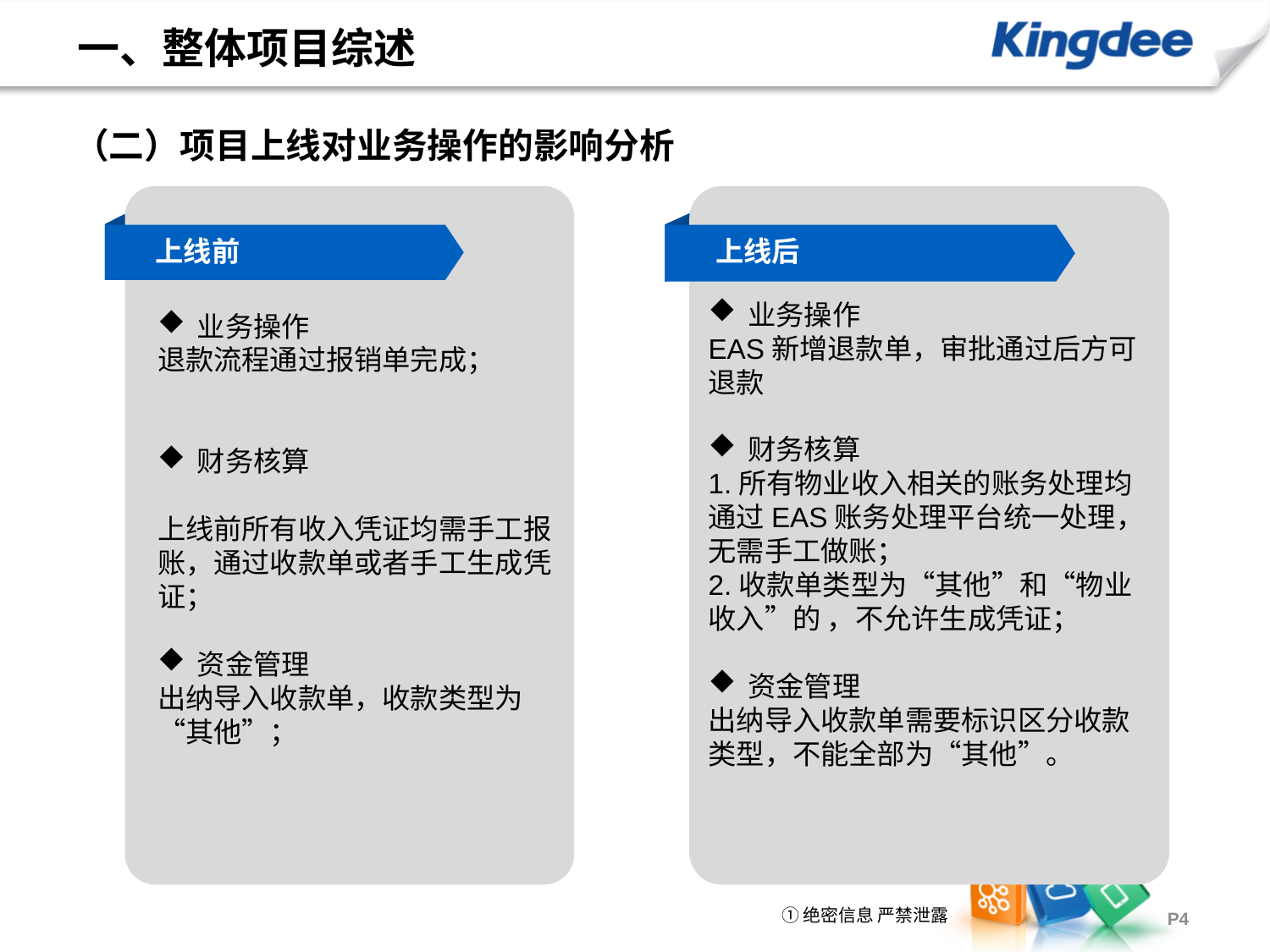

一、整体项目综述
（二）项目上线对业务操作的影响分析

上线前
上线后

业务操作
EAS新增退款单，审批通过后方可退款

财务核算
1.所有物业收入相关的账务处理均通过EAS账务处理平台统一处理，无需手工做账；
2.收款单类型为“其他”和“物业收入”的 ，不允许生成凭证；

资金管理
出纳导入收款单需要标识区分收款类型，不能全部为“其他”。
业务操作
退款流程通过报销单完成；

财务核算

上线前所有收入凭证均需手工报账，通过收款单或者手工生成凭证；

资金管理
出纳导入收款单，收款类型为“其他”；